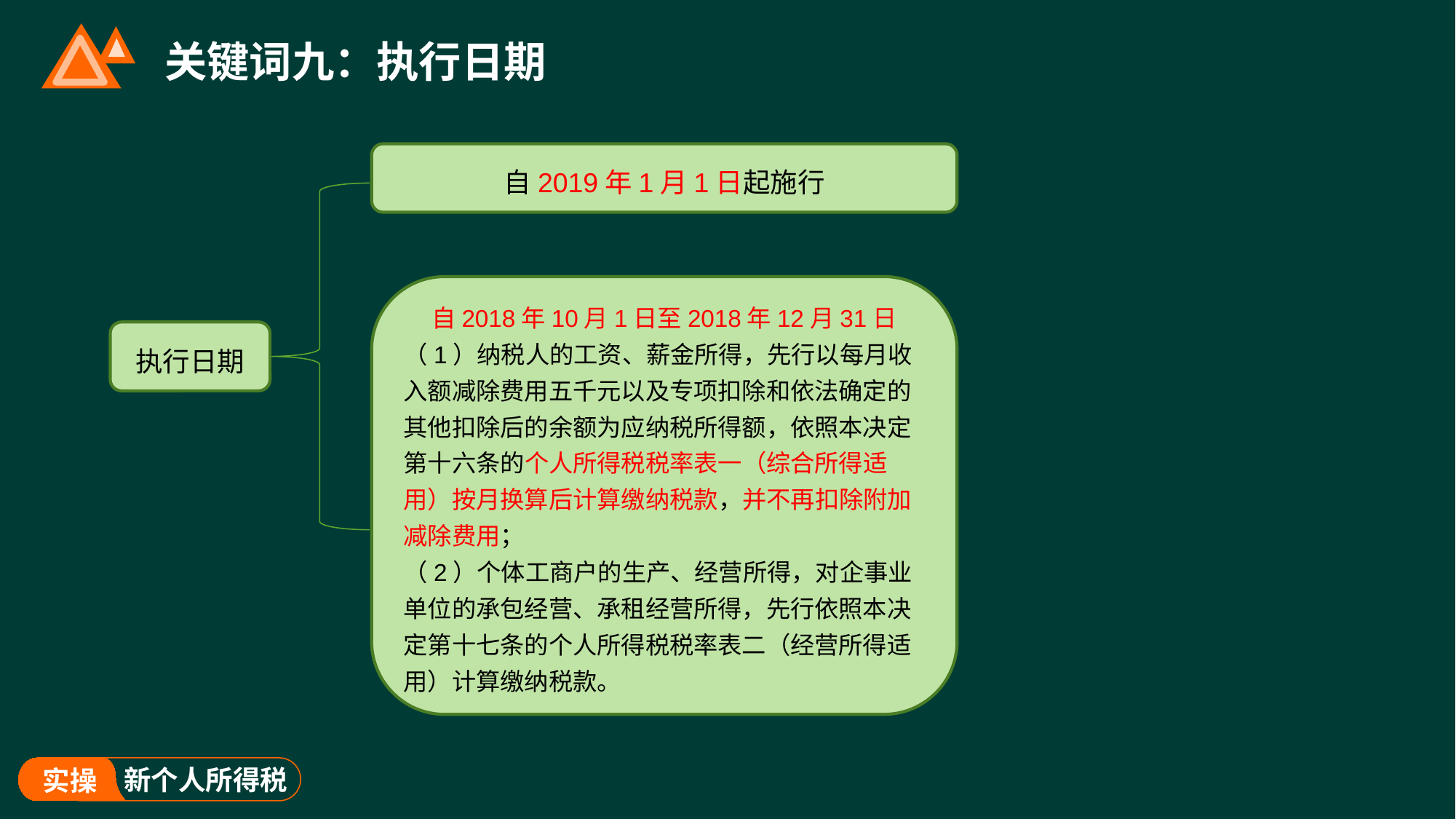

# 关键词九：执行日期

自2019年1月1日起施行

自2018年10月1日至2018年12月31日
（1）纳税人的工资、薪金所得，先行以每月收入额减除费用五千元以及专项扣除和依法确定的其他扣除后的余额为应纳税所得额，依照本决定第十六条的个人所得税税率表一（综合所得适用）按月换算后计算缴纳税款，并不再扣除附加减除费用；
（2）个体工商户的生产、经营所得，对企事业单位的承包经营、承租经营所得，先行依照本决定第十七条的个人所得税税率表二（经营所得适用）计算缴纳税款。

执行日期